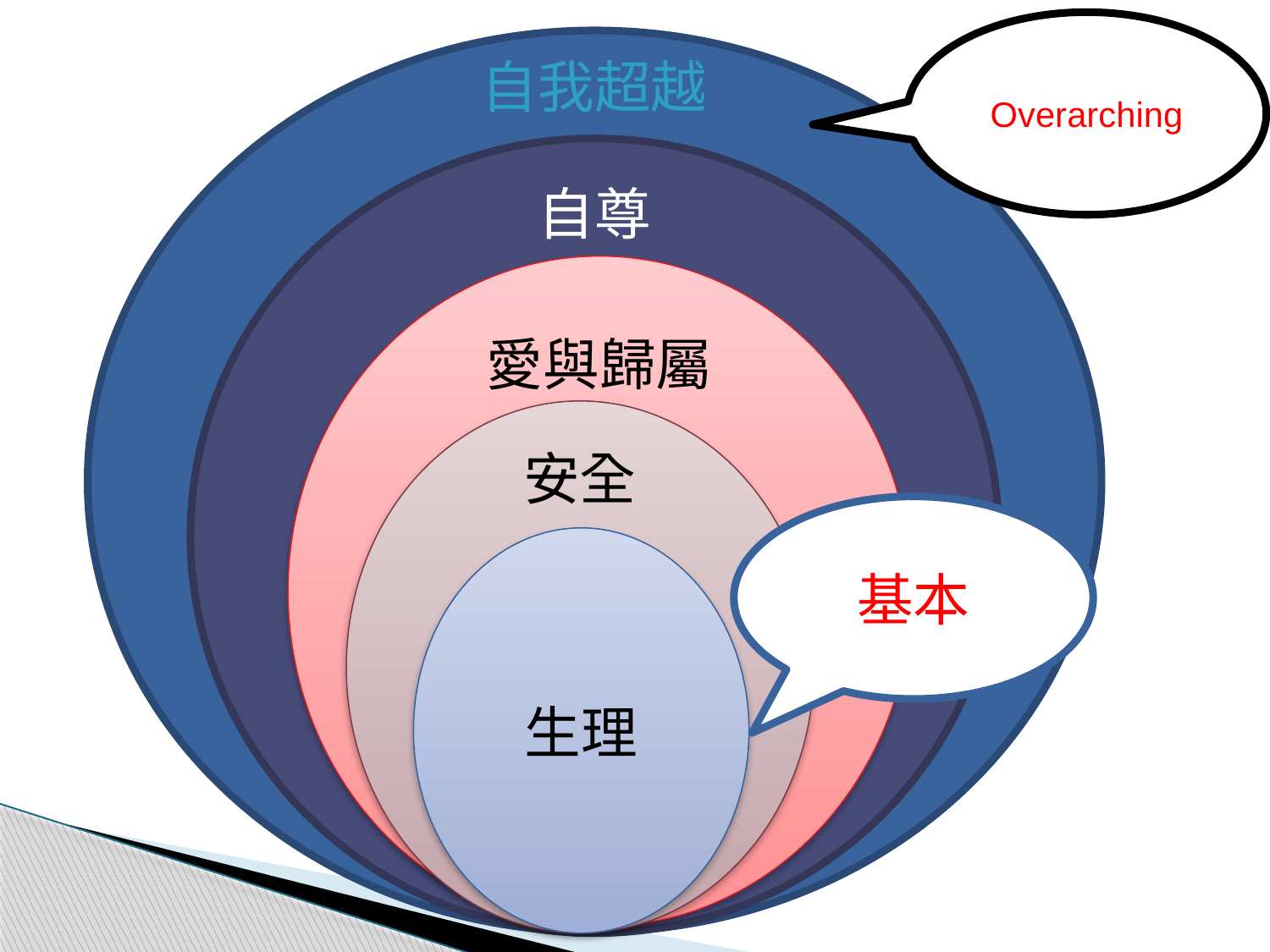

Overarching
自我超越

自尊

愛與歸屬

安全

基本
生理